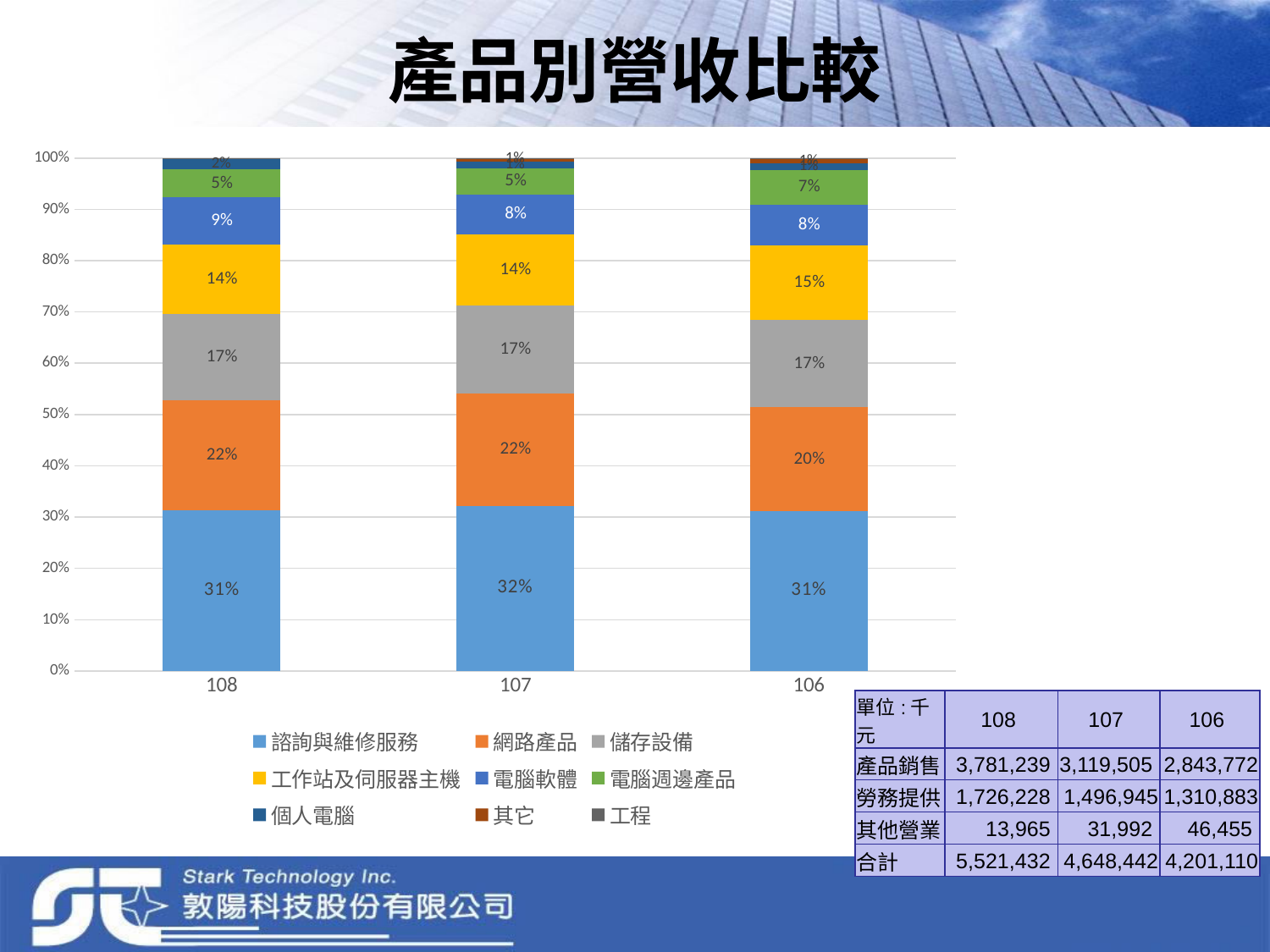

# 產品別營收比較

### Chart

| Category | 諮詢與維修服務 | 網路產品 | 儲存設備 | 工作站及伺服器主機 | 電腦軟體 | 電腦週邊產品 | 個人電腦 | 其它 | 工程 |
|---|---|---|---|---|---|---|---|---|---|
| 108 | 0.31264127680008164 | 0.215682262624659 | 0.16764106588651811 | 0.13502862469759452 | 0.09223902672667275 | 0.054493525755202846 | 0.01974491446099236 | 0.0023266156108689056 | 0.00020268743740984538 |
| 107 | 0.32203160333895237 | 0.21912419298261585 | 0.17104183093693914 | 0.13906495263493873 | 0.07785411570401791 | 0.05126591688248744 | 0.012735153208524622 | 0.004891441910981307 | 0.0019907924005426268 |
| 106 | 0.31203241106073365 | 0.20183799672708977 | 0.17114263308279398 | 0.14506615181475693 | 0.07917844725697233 | 0.06733360688108211 | 0.012350871365749246 | 0.009552533531940148 | 0.0015053482788818164 |
| 單位:千元 | 108 | 107 | 106 |
| --- | --- | --- | --- |
| 產品銷售 | 3,781,239 | 3,119,505 | 2,843,772 |
| 勞務提供 | 1,726,228 | 1,496,945 | 1,310,883 |
| 其他營業 | 13,965 | 31,992 | 46,455 |
| 合計 | 5,521,432 | 4,648,442 | 4,201,110 |